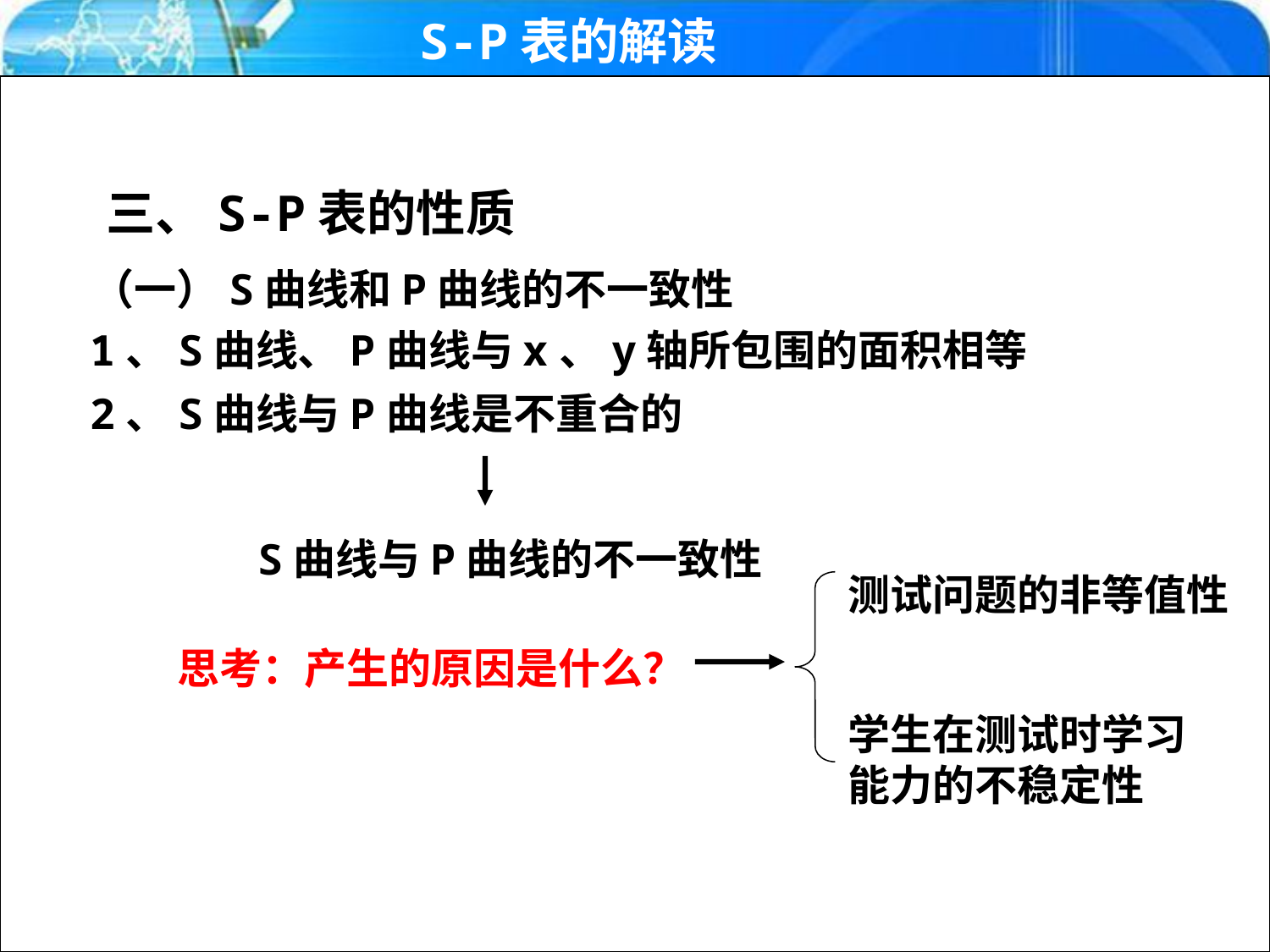

S-P表的解读
三、S-P表的性质
（一）S曲线和P曲线的不一致性
1、S曲线、P曲线与x、y轴所包围的面积相等
2、S曲线与P曲线是不重合的

S曲线与P曲线的不一致性
测试问题的非等值性

思考：产生的原因是什么？

学生在测试时学习
能力的不稳定性